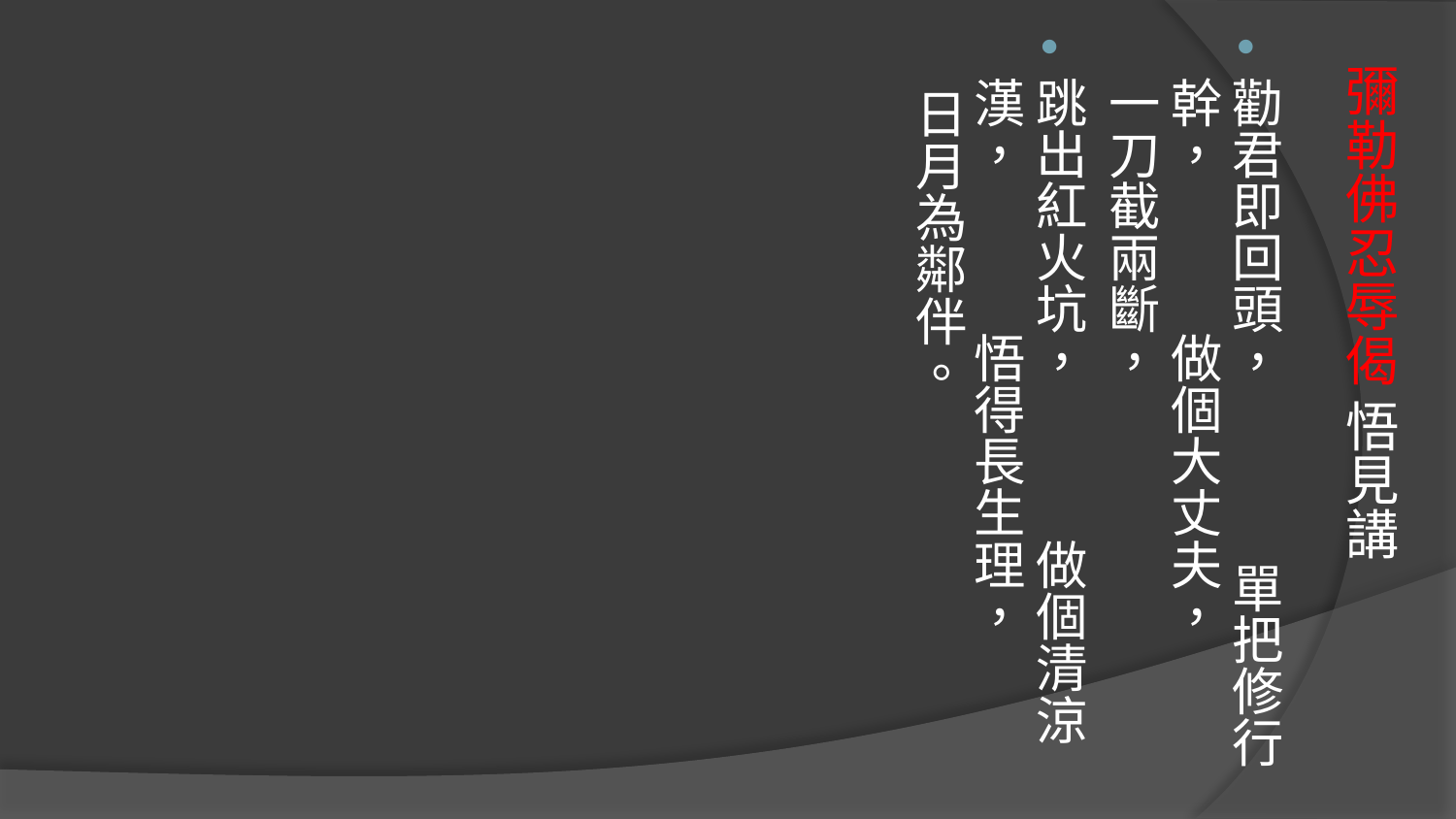

勸君即回頭，               單把修行幹，             做個大丈夫，           一刀截兩斷，
跳出紅火坑，             做個清涼漢，             悟得長生理，              日月為鄰伴。

# 彌勒佛忍辱偈 悟見講